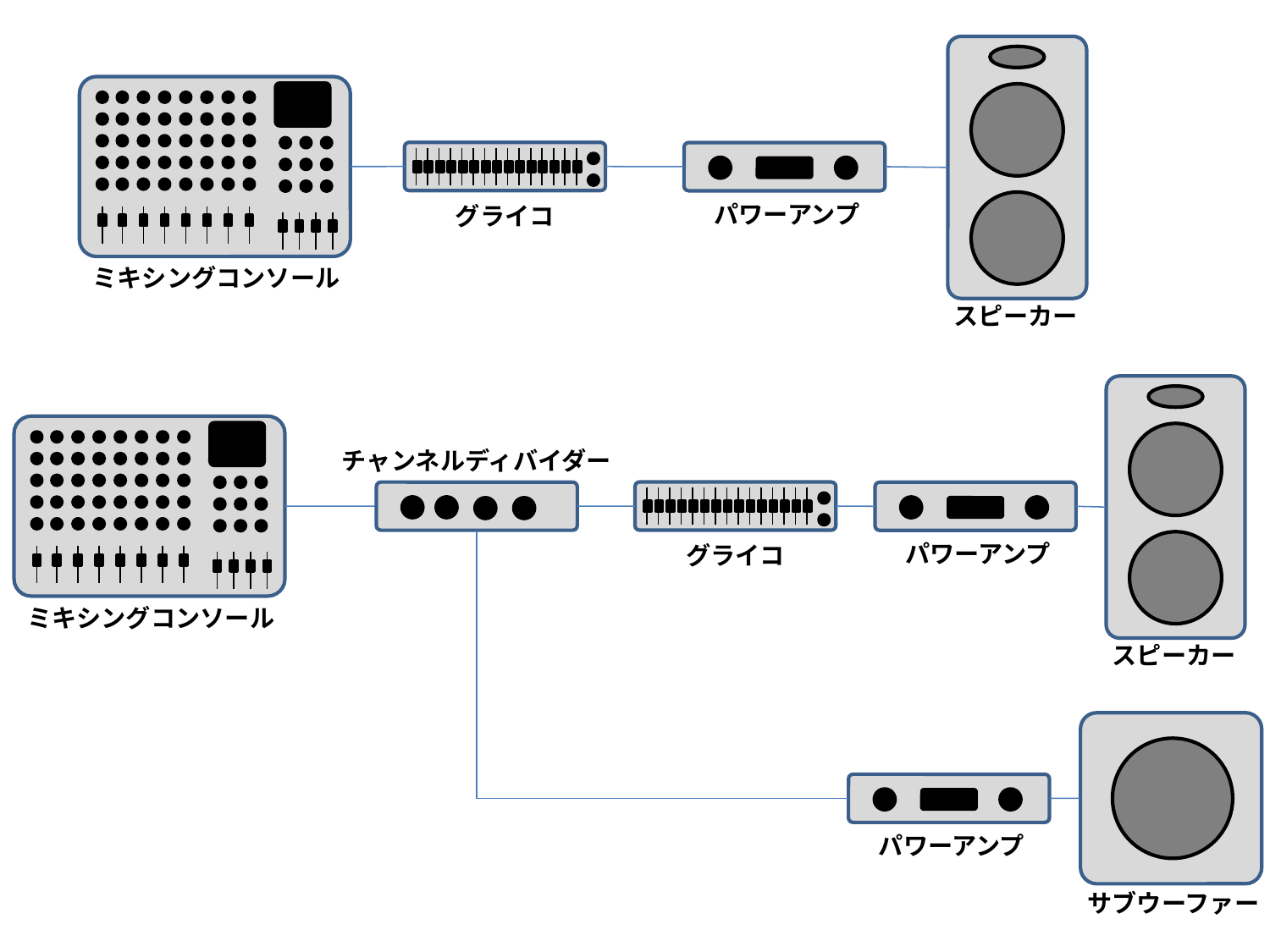

パワーアンプ
グライコ
ミキシングコンソール
スピーカー

チャンネルディバイダー

パワーアンプ
グライコ
ミキシングコンソール
スピーカー

パワーアンプ
サブウーファー